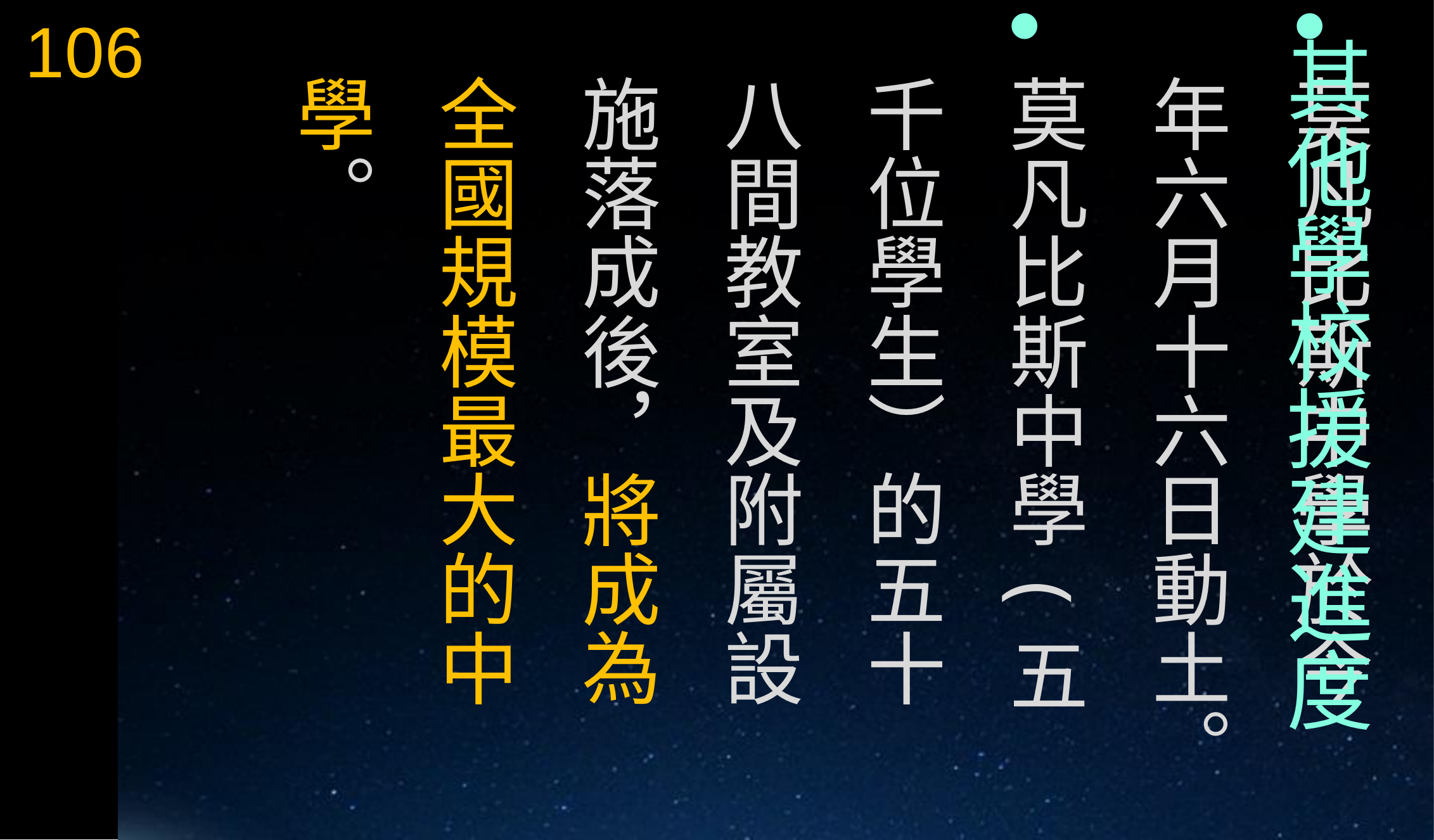

106
莫凡比斯中學於今年六月十六日動土。
莫凡比斯中學(五千位學生）的五十八間教室及附屬設施落成後，將成為全國規模最大的中學。
# 其他學校援建進度